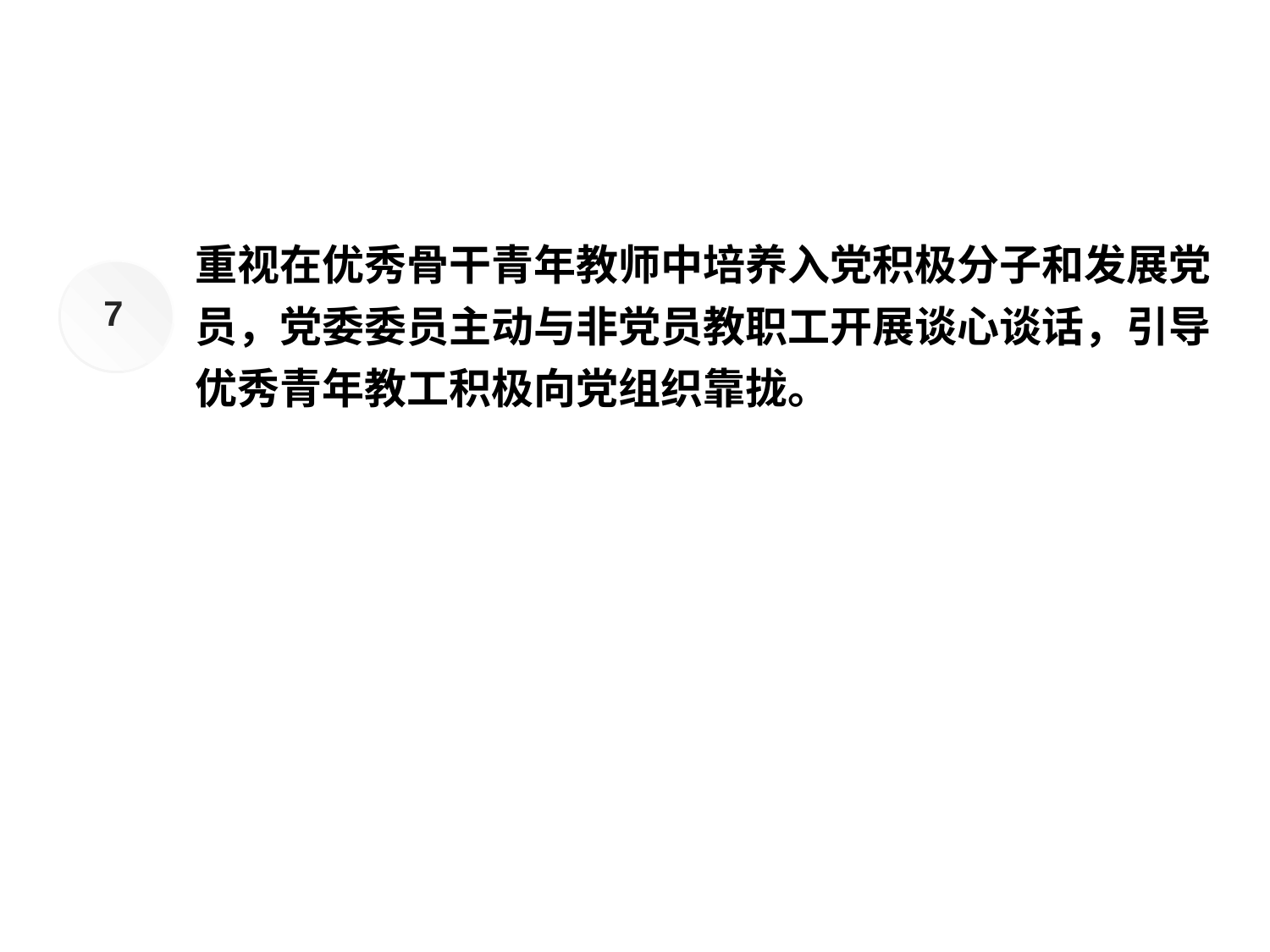

2017
重视在优秀骨干青年教师中培养入党积极分子和发展党员，党委委员主动与非党员教职工开展谈心谈话，引导优秀青年教工积极向党组织靠拢。
新年喜庆风

7